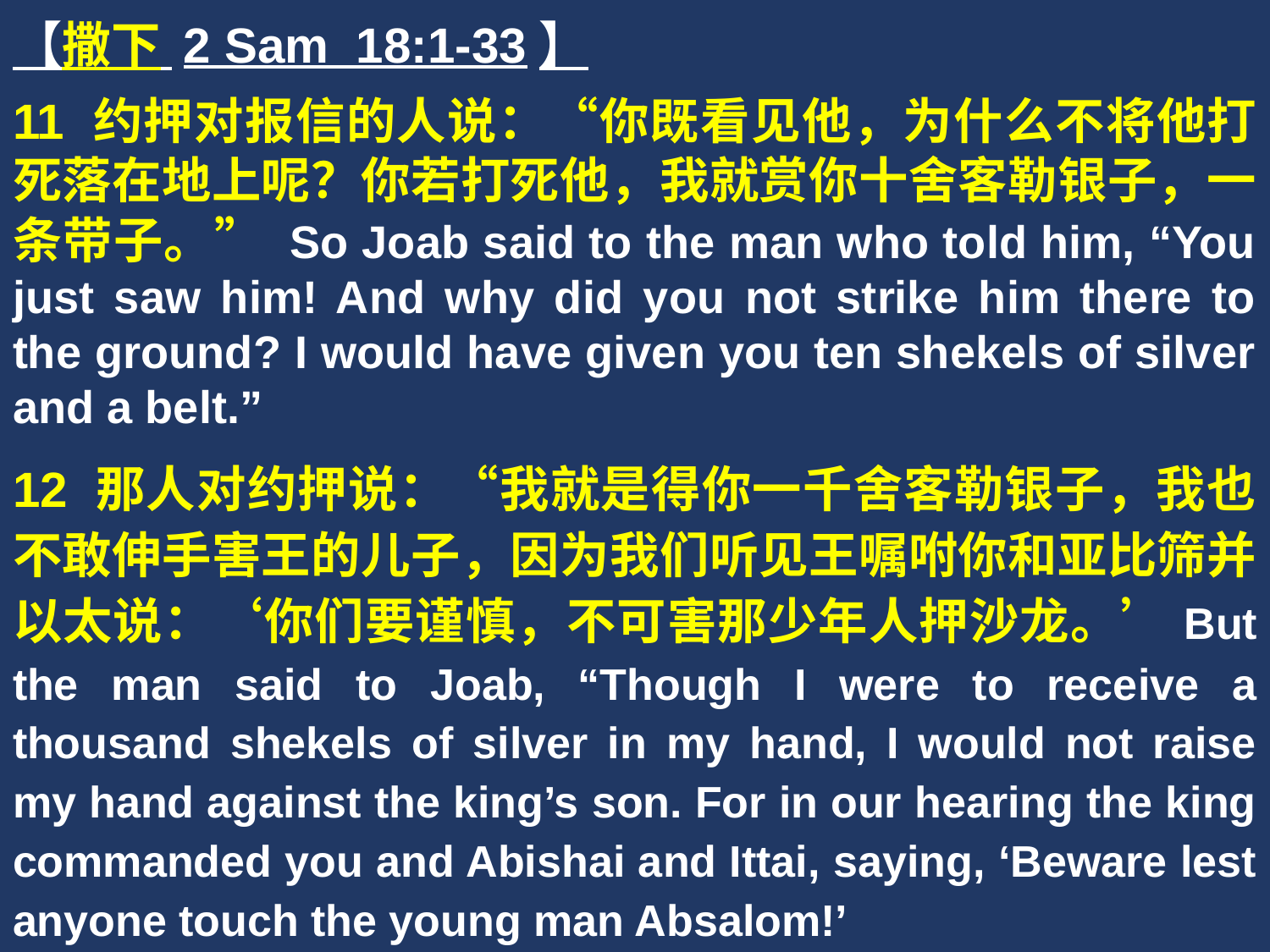

【撒下 2 Sam  18:1-33】
11 约押对报信的人说：“你既看见他，为什么不将他打死落在地上呢？你若打死他，我就赏你十舍客勒银子，一条带子。” So Joab said to the man who told him, “You just saw him! And why did you not strike him there to the ground? I would have given you ten shekels of silver and a belt.”
12 那人对约押说：“我就是得你一千舍客勒银子，我也不敢伸手害王的儿子，因为我们听见王嘱咐你和亚比筛并以太说：‘你们要谨慎，不可害那少年人押沙龙。’But the man said to Joab, “Though I were to receive a thousand shekels of silver in my hand, I would not raise my hand against the king’s son. For in our hearing the king commanded you and Abishai and Ittai, saying, ‘Beware lest anyone touch the young man Absalom!’